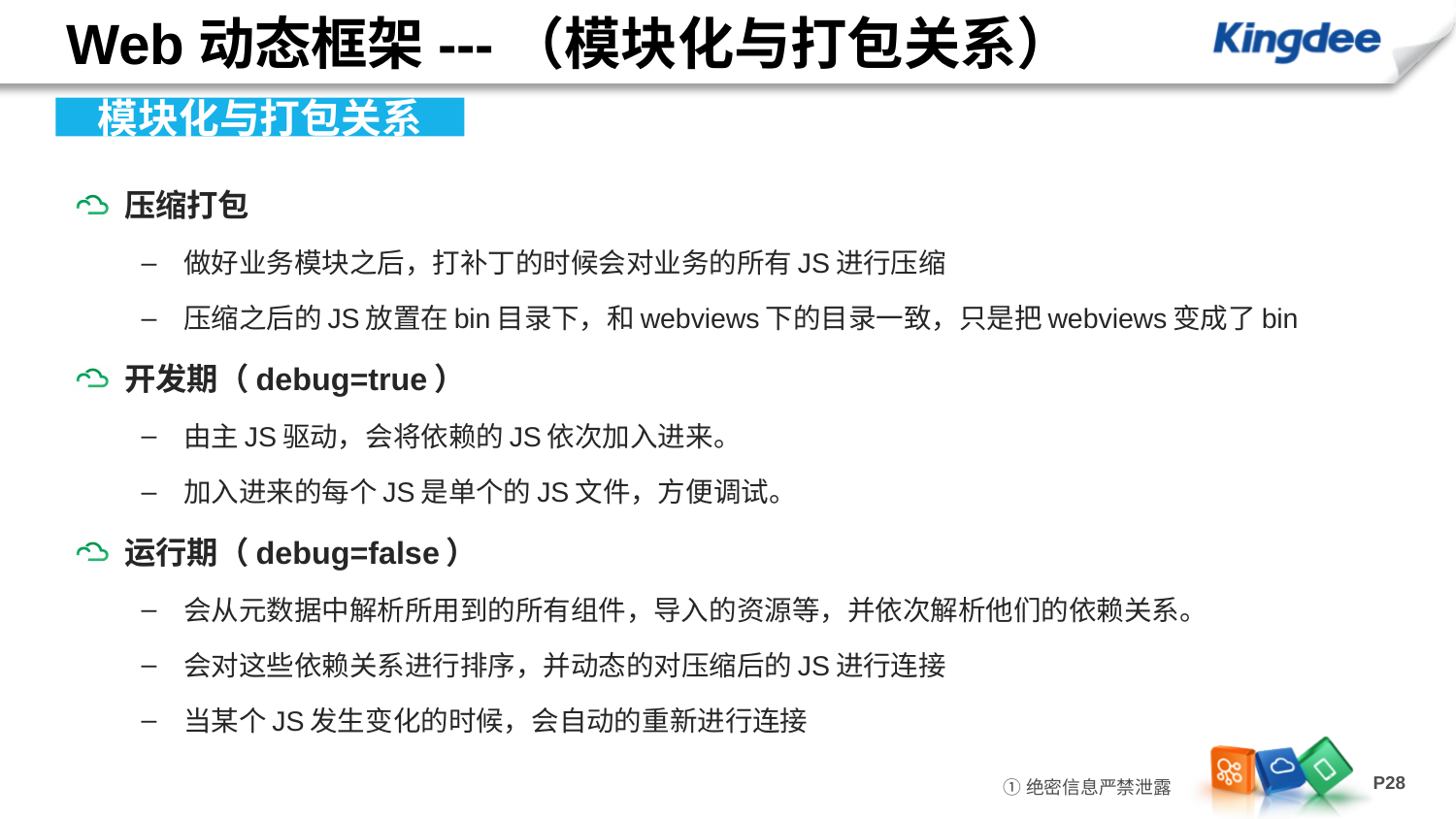

# Web动态框架---（模块化与打包关系）
模块化与打包关系
压缩打包
做好业务模块之后，打补丁的时候会对业务的所有JS进行压缩
压缩之后的JS放置在bin目录下，和webviews下的目录一致，只是把webviews变成了bin
开发期（debug=true）
由主JS驱动，会将依赖的JS依次加入进来。
加入进来的每个JS是单个的JS文件，方便调试。
运行期（debug=false）
会从元数据中解析所用到的所有组件，导入的资源等，并依次解析他们的依赖关系。
会对这些依赖关系进行排序，并动态的对压缩后的JS进行连接
当某个JS发生变化的时候，会自动的重新进行连接